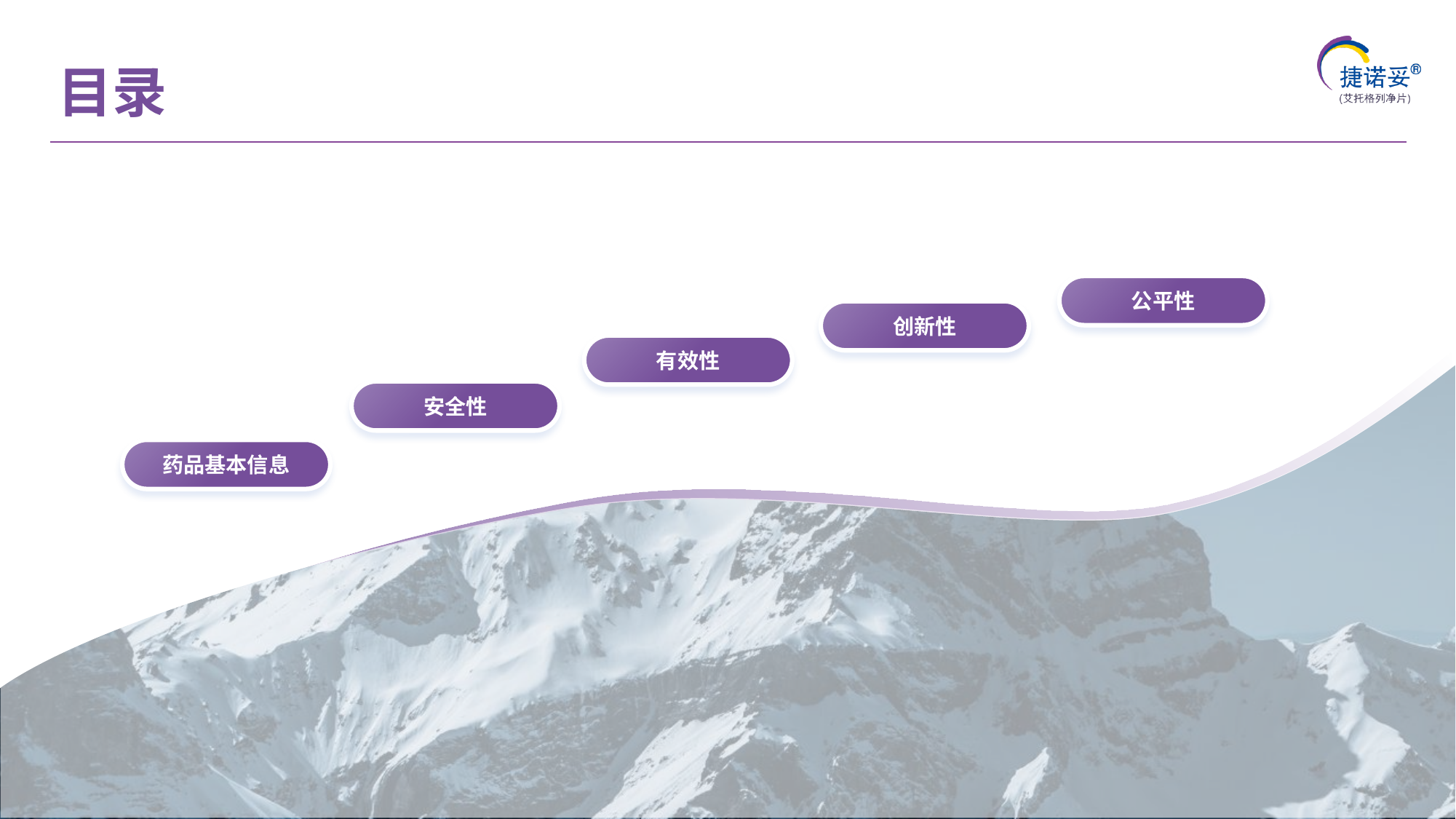

# 目录
公平性
创新性
有效性

安全性
药品基本信息